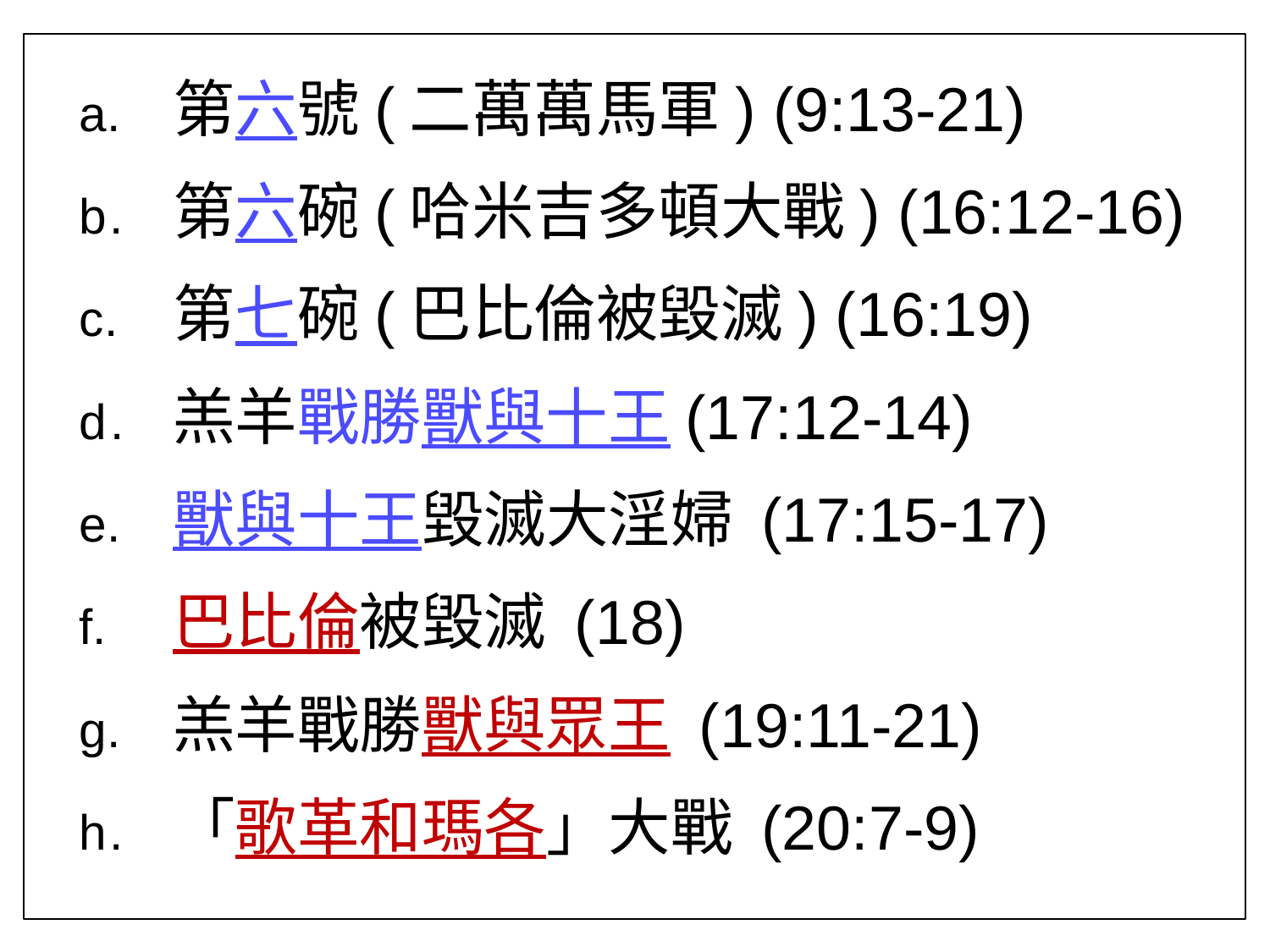

第六號(二萬萬馬軍) (9:13-21)
第六碗(哈米吉多頓大戰) (16:12-16)
第七碗(巴比倫被毀滅) (16:19)
羔羊戰勝獸與十王(17:12-14)
獸與十王毀滅大淫婦 (17:15-17)
巴比倫被毀滅 (18)
羔羊戰勝獸與眾王 (19:11-21)
「歌革和瑪各」大戰 (20:7-9)